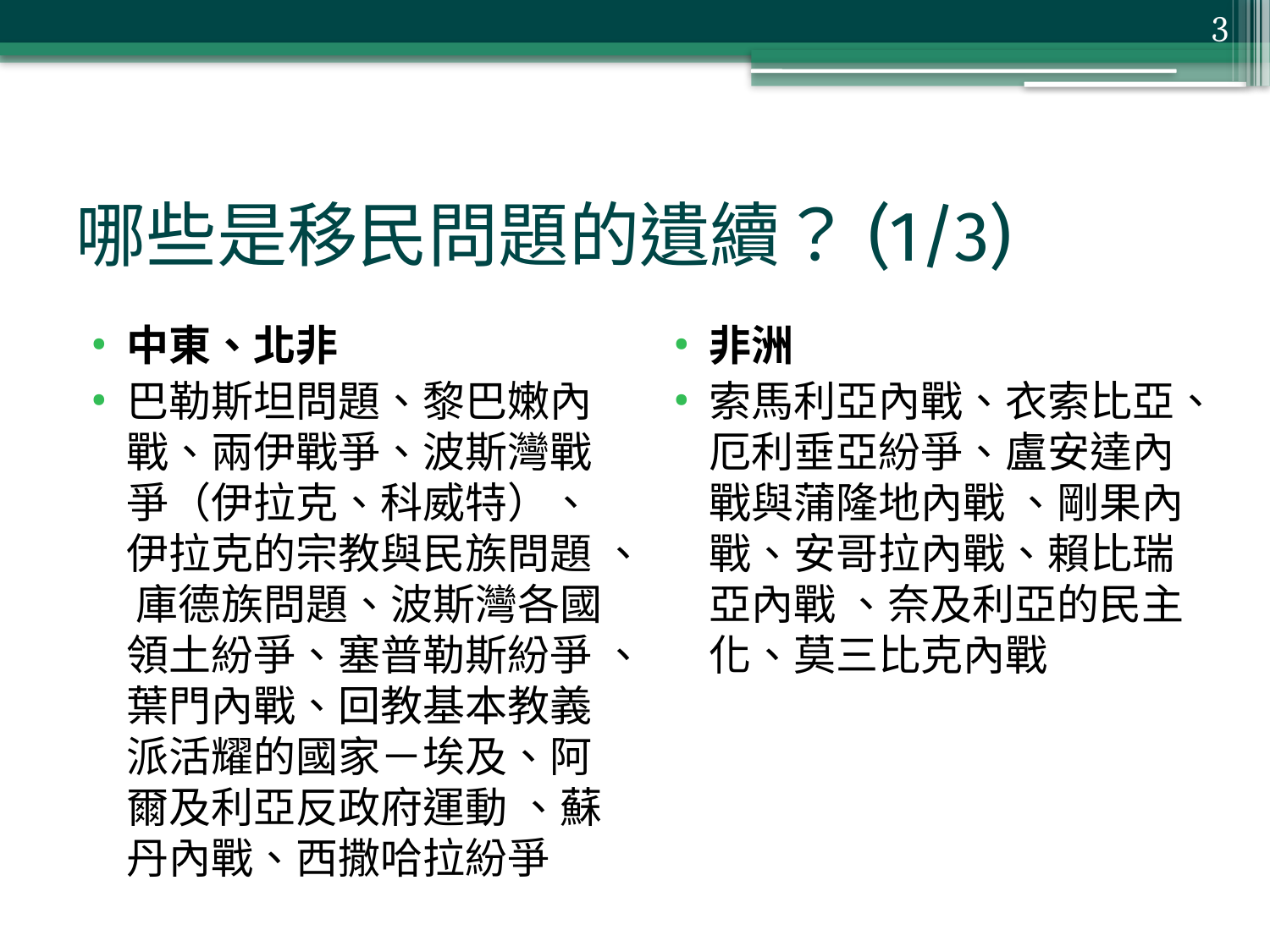

3
# 哪些是移民問題的遺續？(1/3)
中東、北非
巴勒斯坦問題、黎巴嫩內戰、兩伊戰爭、波斯灣戰爭（伊拉克、科威特）、伊拉克的宗教與民族問題 、 庫德族問題、波斯灣各國領土紛爭、塞普勒斯紛爭 、葉門內戰、回教基本教義派活耀的國家－埃及、阿爾及利亞反政府運動 、蘇丹內戰、西撒哈拉紛爭
非洲
索馬利亞內戰、衣索比亞、厄利垂亞紛爭、盧安達內戰與蒲隆地內戰 、剛果內戰、安哥拉內戰、賴比瑞亞內戰 、奈及利亞的民主化、莫三比克內戰